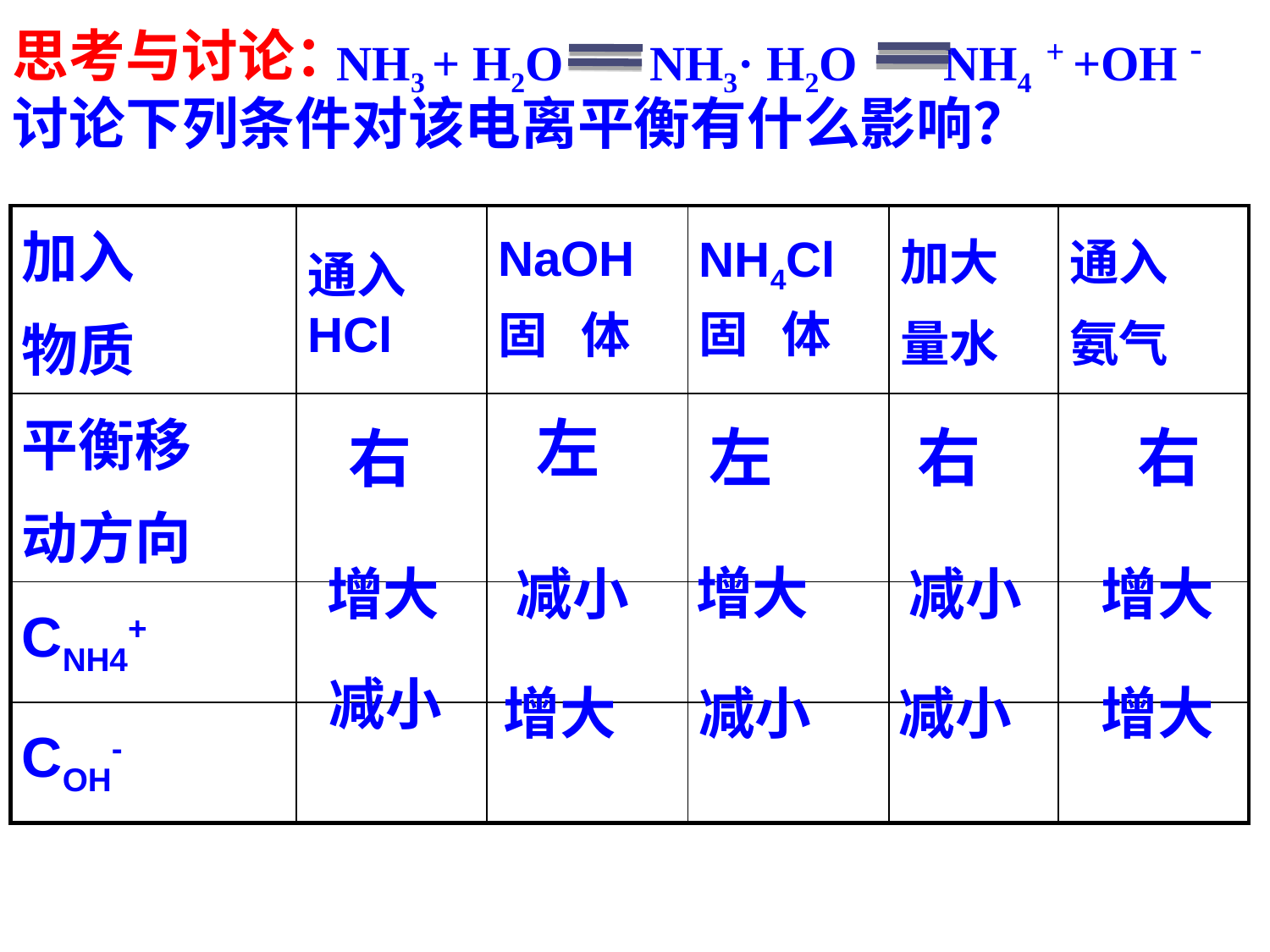

NH3 + H2O       NH3· H2O       NH4 + +OH -

思考与讨论：                                                                   讨论下列条件对该电离平衡有什么影响？

| 加入 物质 | 通入HCl | NaOH 固 体 | NH4Cl固 体 | 加大 量水 | 通入 氨气 |
| --- | --- | --- | --- | --- | --- |
| 平衡移 动方向 |  |  |  |  |  |
| CNH4+ |  |  |  |  |  |
| COH- |  |  |  |  |  |
左
左
右
右
右
增大
减小
减小
增大
增大
减小
增大
减小
减小
增大